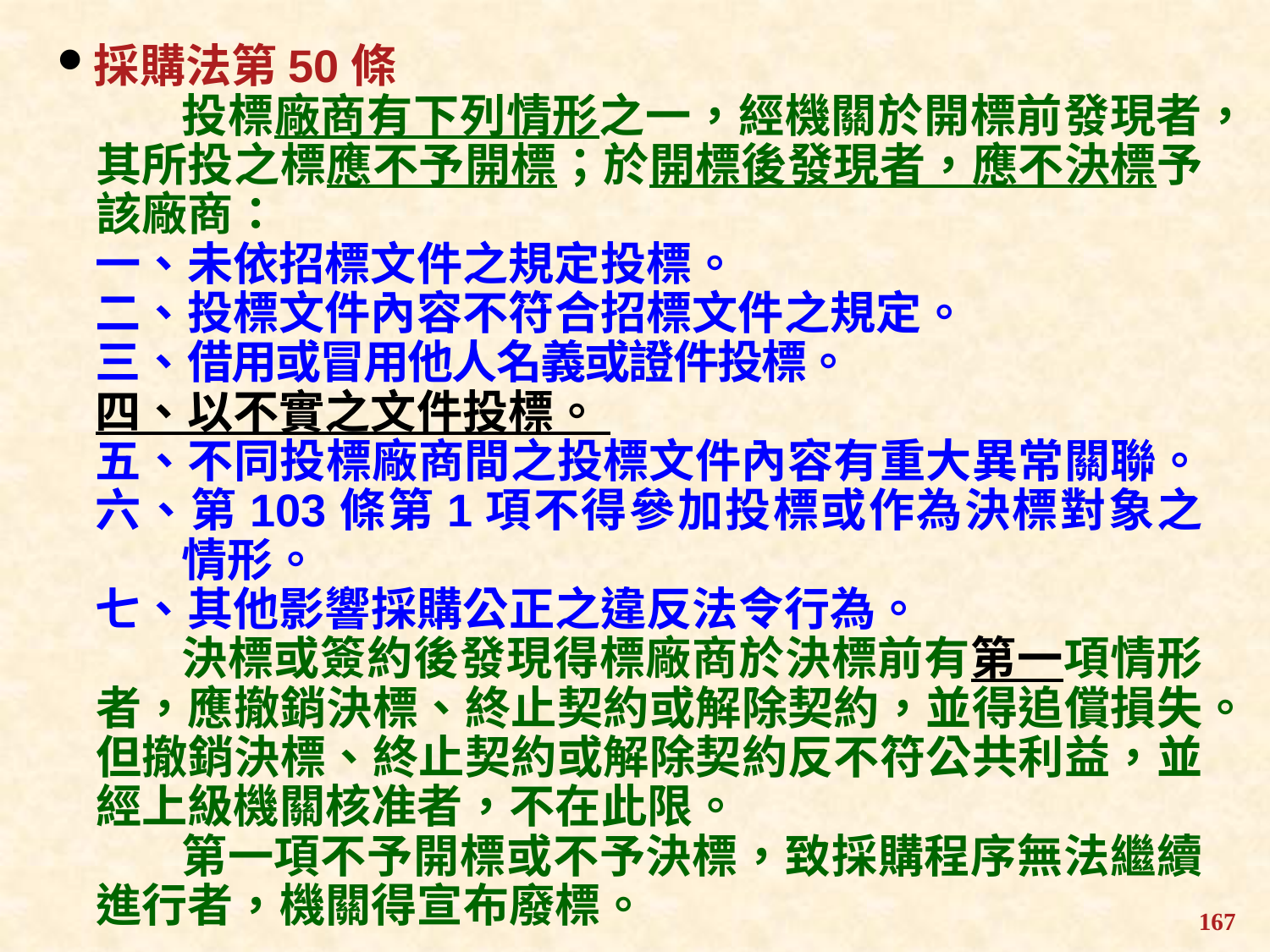

採購法第50條
投標廠商有下列情形之一，經機關於開標前發現者，其所投之標應不予開標；於開標後發現者，應不決標予該廠商：
一、未依招標文件之規定投標。
二、投標文件內容不符合招標文件之規定。
三、借用或冒用他人名義或證件投標。
四、以不實之文件投標。
五、不同投標廠商間之投標文件內容有重大異常關聯。
六、第103條第1項不得參加投標或作為決標對象之情形。
七、其他影響採購公正之違反法令行為。
決標或簽約後發現得標廠商於決標前有第一項情形者，應撤銷決標、終止契約或解除契約，並得追償損失。但撤銷決標、終止契約或解除契約反不符公共利益，並經上級機關核准者，不在此限。
第一項不予開標或不予決標，致採購程序無法繼續進行者，機關得宣布廢標。
167